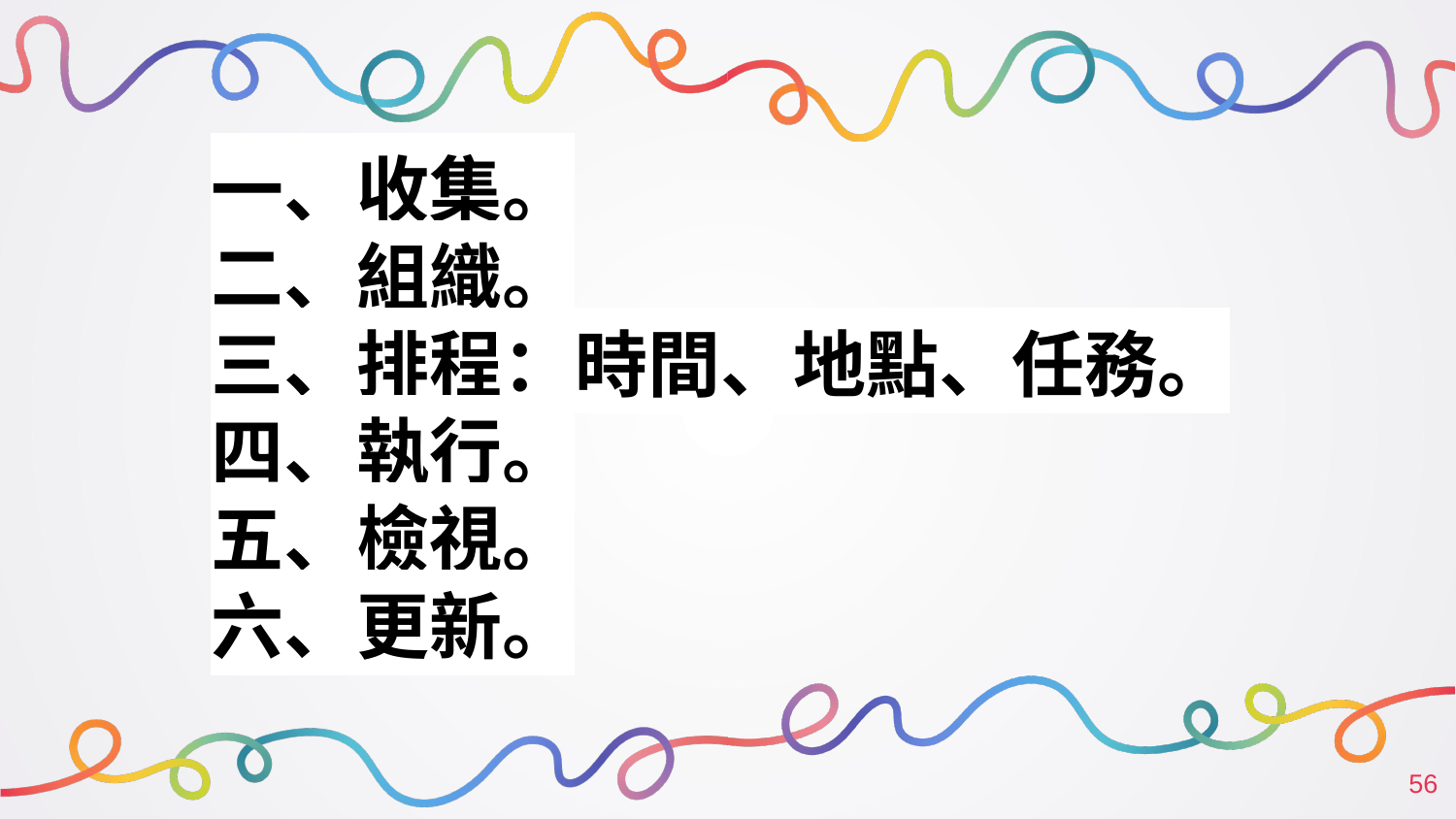

一、收集。
二、組織。
三、排程：時間、地點、任務。
四、執行。
五、檢視。
六、更新。
56